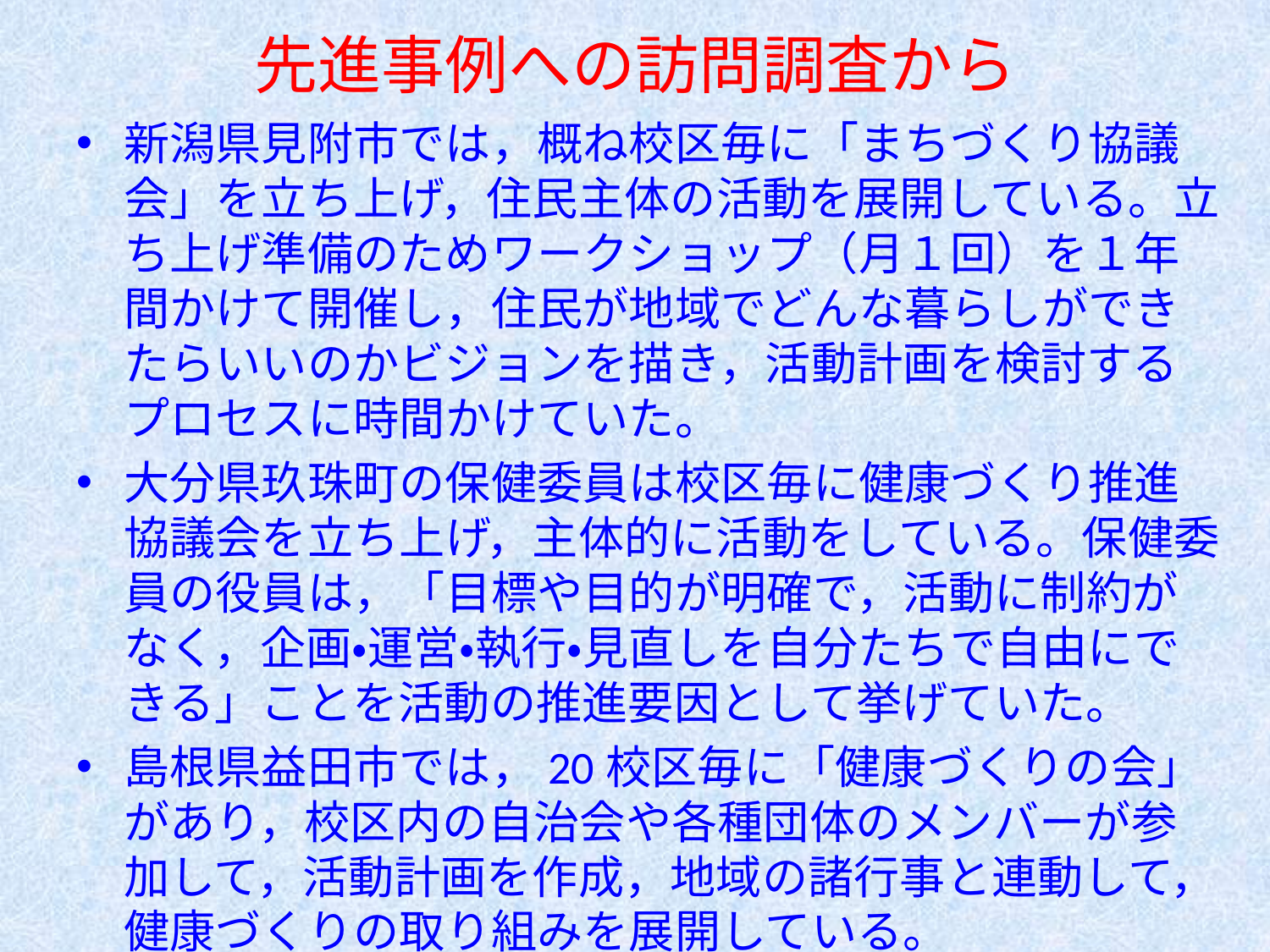

# 先進事例への訪問調査から
新潟県見附市では，概ね校区毎に「まちづくり協議会」を立ち上げ，住民主体の活動を展開している。立ち上げ準備のためワークショップ（月１回）を１年間かけて開催し，住民が地域でどんな暮らしができたらいいのかビジョンを描き，活動計画を検討するプロセスに時間かけていた。
大分県玖珠町の保健委員は校区毎に健康づくり推進協議会を立ち上げ，主体的に活動をしている。保健委員の役員は，「目標や目的が明確で，活動に制約がなく，企画・運営・執行・見直しを自分たちで自由にできる」ことを活動の推進要因として挙げていた。
島根県益田市では，20校区毎に「健康づくりの会」があり，校区内の自治会や各種団体のメンバーが参加して，活動計画を作成，地域の諸行事と連動して，健康づくりの取り組みを展開している。